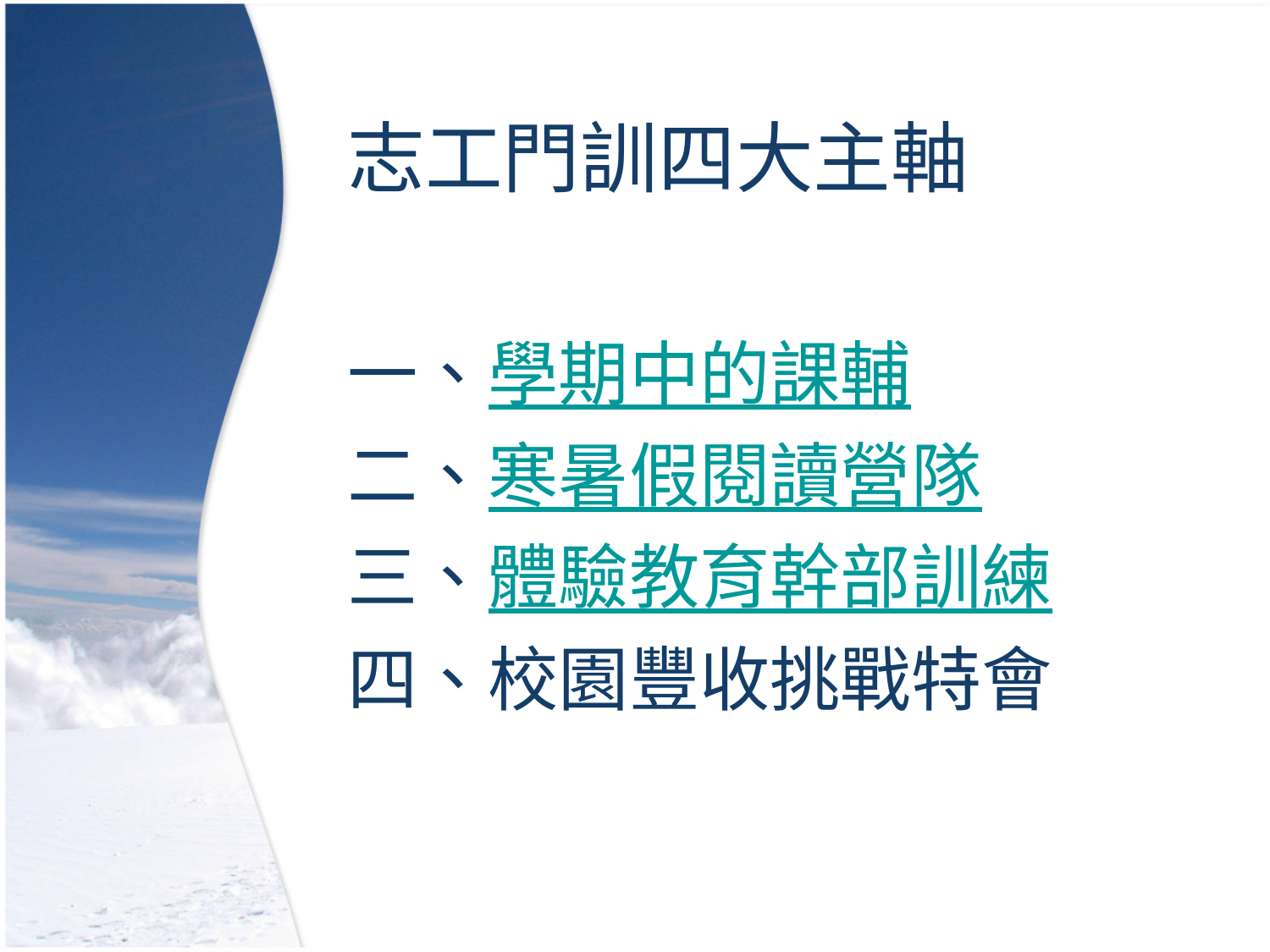

# 志工門訓四大主軸
一、學期中的課輔
二、寒暑假閱讀營隊
三、體驗教育幹部訓練
四、校園豐收挑戰特會